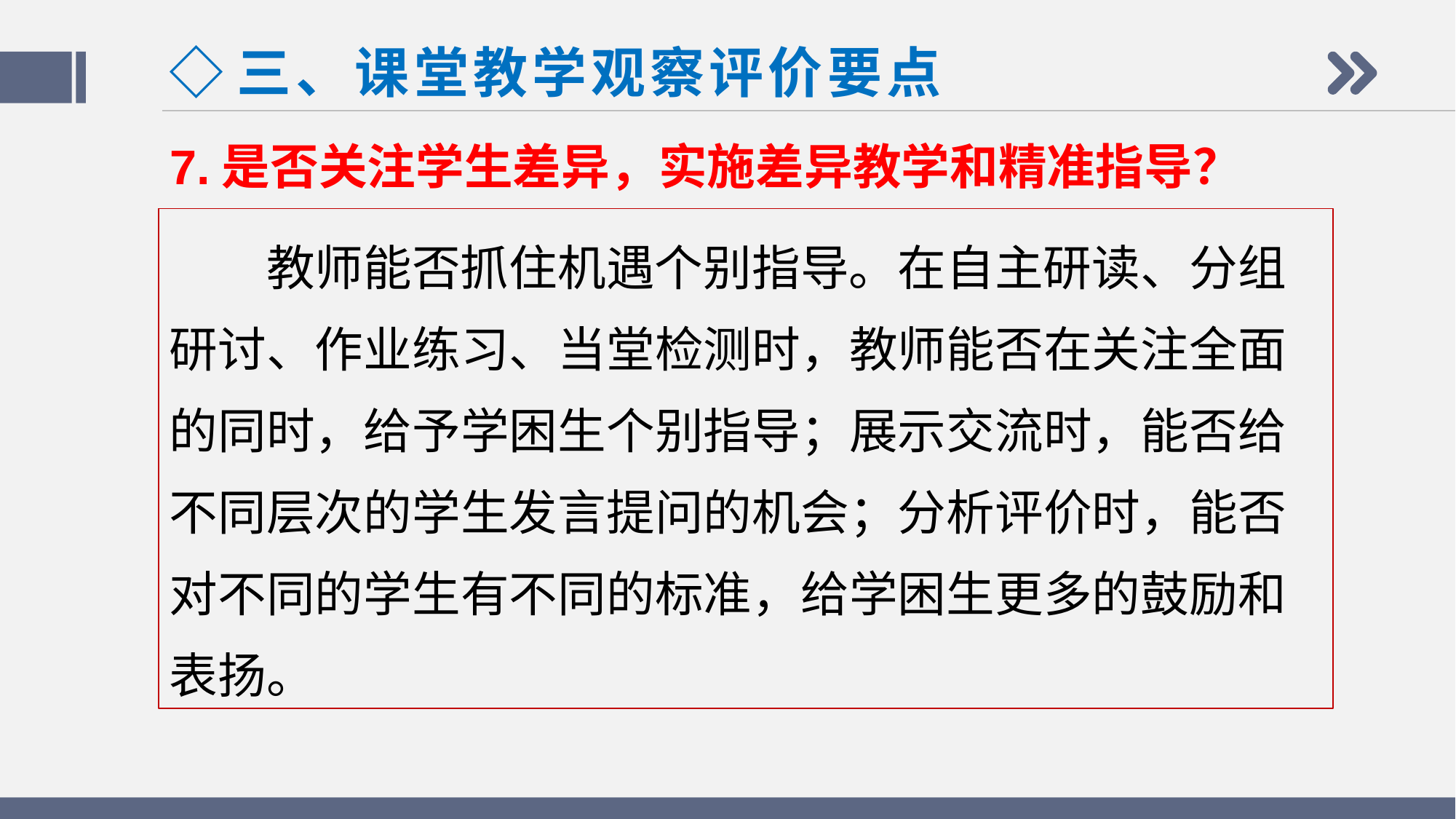

◇三、课堂教学观察评价要点
7.是否关注学生差异，实施差异教学和精准指导？
教师能否抓住机遇个别指导。在自主研读、分组研讨、作业练习、当堂检测时，教师能否在关注全面的同时，给予学困生个别指导；展示交流时，能否给不同层次的学生发言提问的机会；分析评价时，能否对不同的学生有不同的标准，给学困生更多的鼓励和表扬。